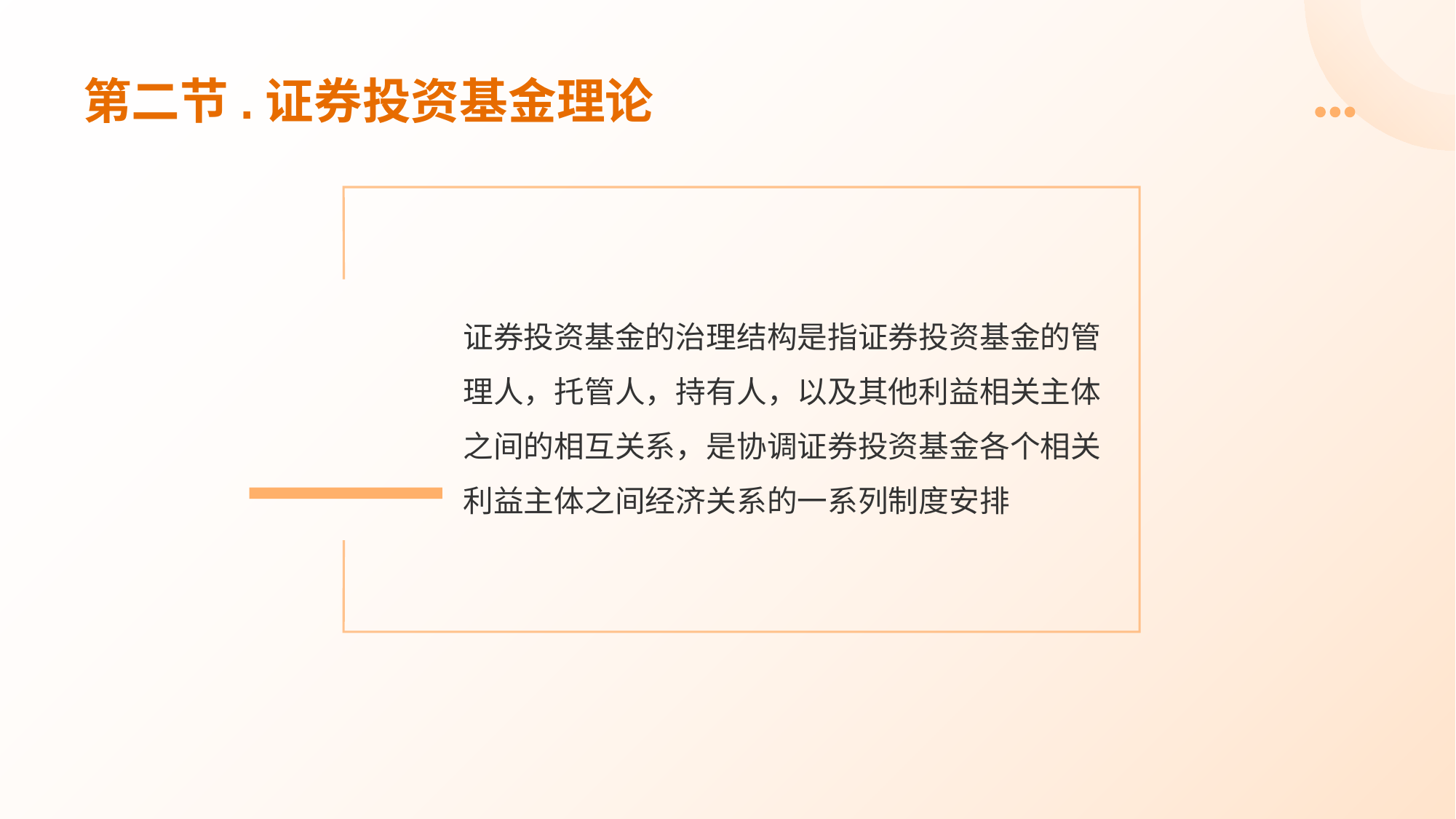

# 第二节.证券投资基金理论

证券投资基金的治理结构是指证券投资基金的管理人，托管人，持有人，以及其他利益相关主体之间的相互关系，是协调证券投资基金各个相关利益主体之间经济关系的一系列制度安排